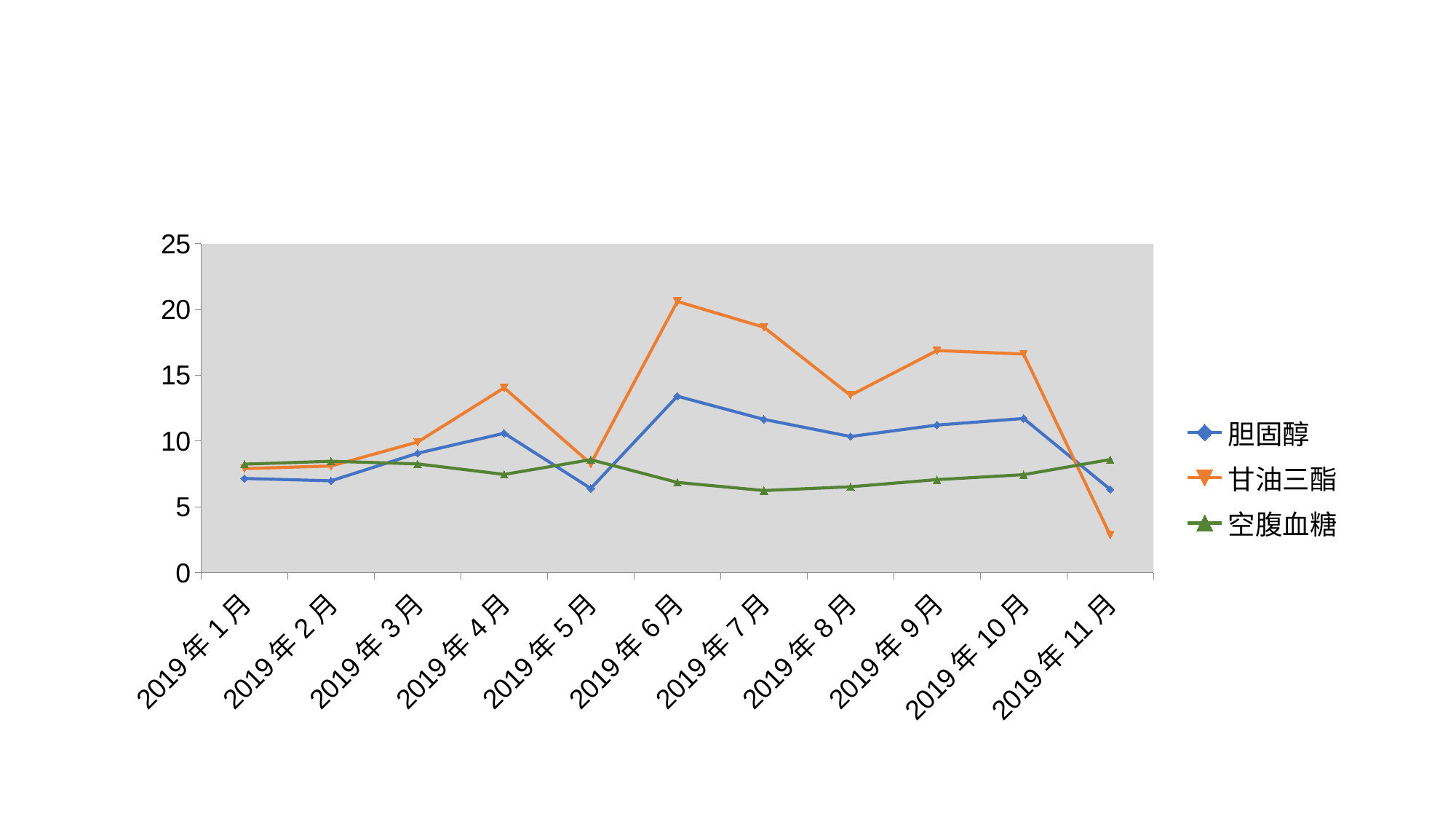

#

### Chart

| Category | 胆固醇 | 甘油三酯 | 空腹血糖 |
|---|---|---|---|
| 43466 | 7.159999999999998 | 7.91 | 8.25 |
| 43497 | 6.98 | 8.11 | 8.47 |
| 43525 | 9.08 | 9.93 | 8.27 |
| 43556 | 10.6 | 14.05 | 7.4700000000000015 |
| 43586 | 6.4 | 8.280000000000001 | 8.59 |
| 43617 | 13.41 | 20.610000000000007 | 6.8599999999999985 |
| 43647 | 11.65 | 18.65 | 6.24 |
| 43678 | 10.350000000000003 | 13.48 | 6.53 |
| 43709 | 11.22 | 16.88 | 7.07 |
| 43739 | 11.72 | 16.62 | 7.45 |
| 43770 | 6.33 | 2.849999999999999 | 8.6 |